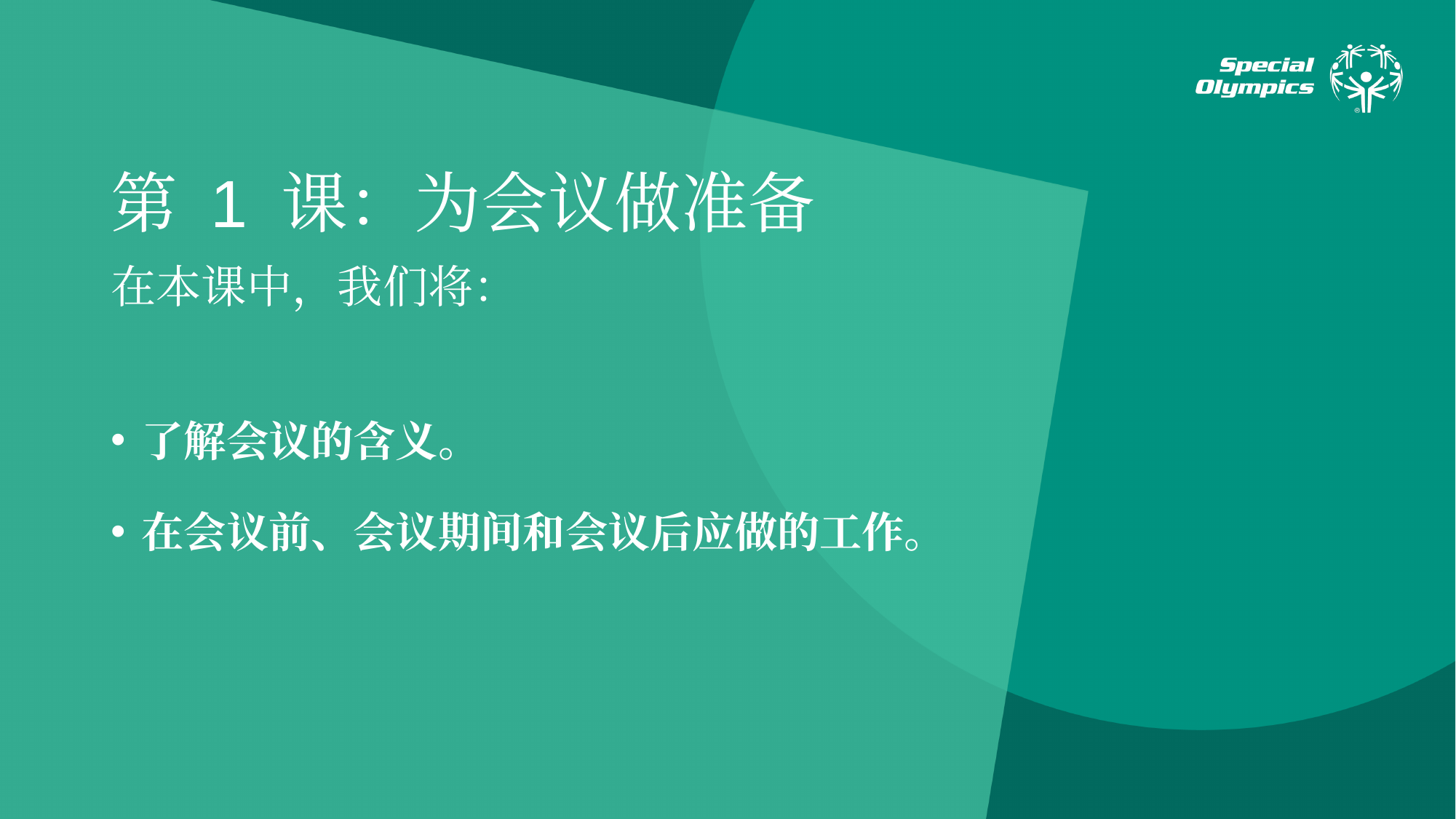

# 第 1 课：为会议做准备
在本课中，我们将：
了解会议的含义。
在会议前、会议期间和会议后应做的工作。